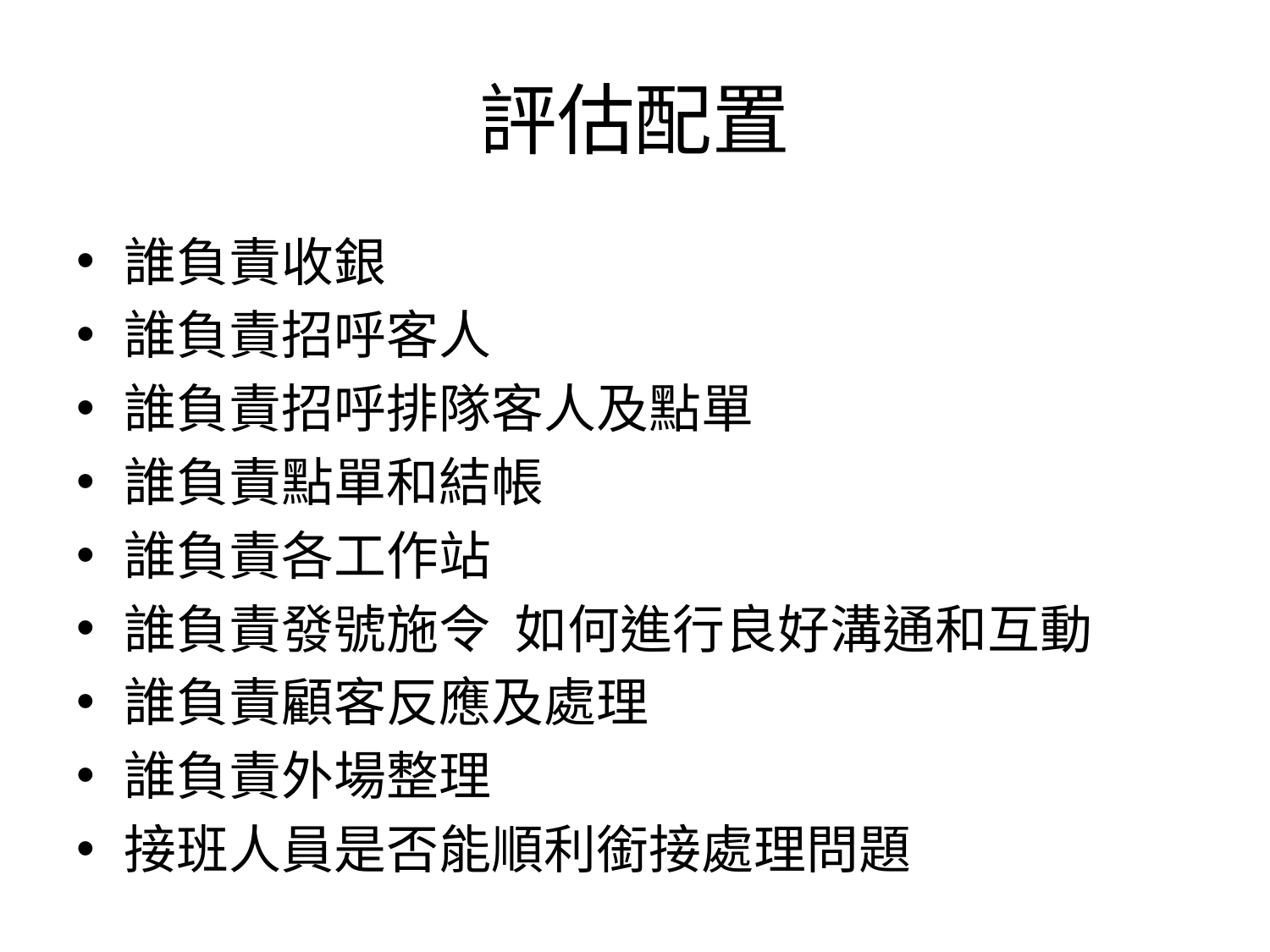

# 評估配置
誰負責收銀
誰負責招呼客人
誰負責招呼排隊客人及點單
誰負責點單和結帳
誰負責各工作站
誰負責發號施令  如何進行良好溝通和互動
誰負責顧客反應及處理
誰負責外場整理
接班人員是否能順利銜接處理問題